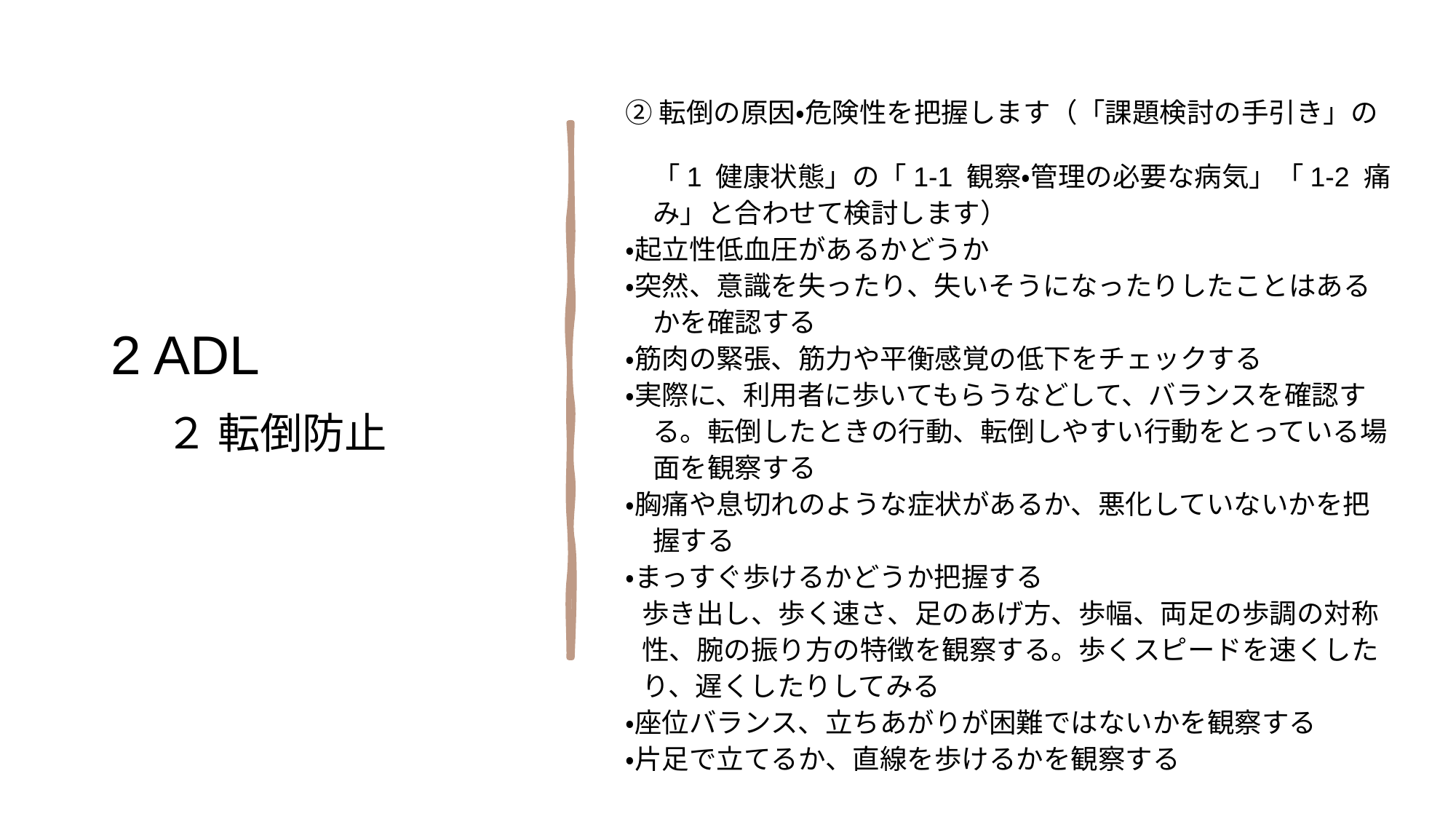

② 転倒の原因・危険性を把握します（「課題検討の手引き」の
　　「1 健康状態」の「1-1 観察・管理の必要な病気」「1-2 痛
　　み」と合わせて検討します）
　・起立性低血圧があるかどうか
　・突然、意識を失ったり、失いそうになったりしたことはある
　　かを確認する
　・筋肉の緊張、筋力や平衡感覚の低下をチェックする
　・実際に、利用者に歩いてもらうなどして、バランスを確認す
　　る。転倒したときの行動、転倒しやすい行動をとっている場
　　面を観察する
　・胸痛や息切れのような症状があるか、悪化していないかを把
　　握する
　・まっすぐ歩けるかどうか把握する
      歩き出し、歩く速さ、足のあげ方、歩幅、両足の歩調の対称
      性、腕の振り方の特徴を観察する。歩くスピードを速くした
      り、遅くしたりしてみる
　・座位バランス、立ちあがりが困難ではないかを観察する
　・片足で立てるか、直線を歩けるかを観察する
2 ADL
　２ 転倒防止